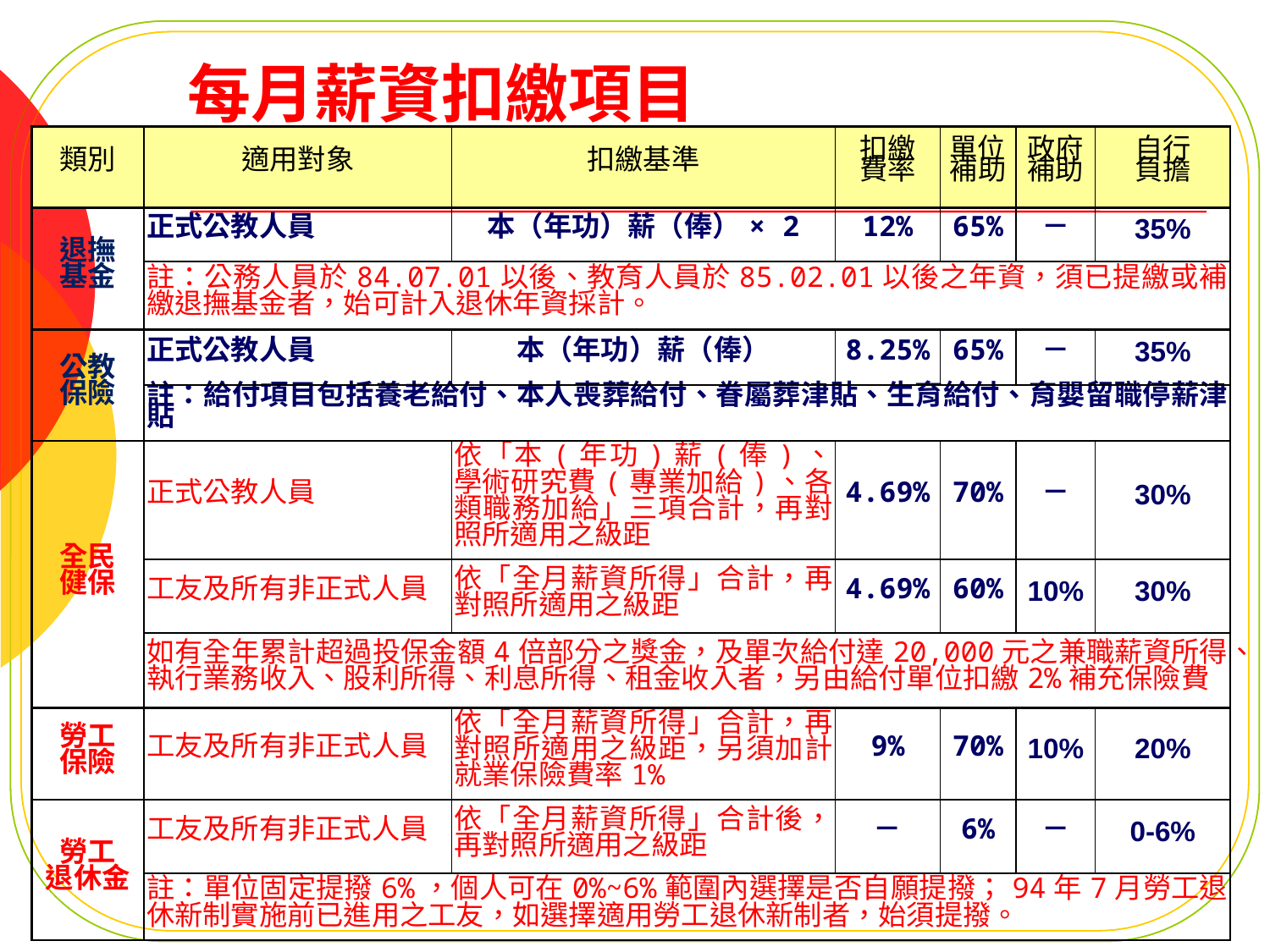

# 每月薪資扣繳項目
| 類別 | 適用對象 | 扣繳基準 | 扣繳 費率 | 單位 補助 | 政府 補助 | 自行 負擔 |
| --- | --- | --- | --- | --- | --- | --- |
| 退撫 基金 | 正式公教人員 | 本（年功）薪（俸）× 2 | 12% | 65% | － | 35% |
|  | 註：公務人員於84.07.01以後、教育人員於85.02.01以後之年資，須已提繳或補繳退撫基金者，始可計入退休年資採計。 |  |  |  |  |  |
| 公教 保險 | 正式公教人員 | 本（年功）薪（俸） | 8.25% | 65% | － | 35% |
|  | 註：給付項目包括養老給付、本人喪葬給付、眷屬葬津貼、生育給付、育嬰留職停薪津貼 |  |  |  |  |  |
| 全民 健保 | 正式公教人員 | 依「本(年功)薪(俸)、學術研究費(專業加給)、各類職務加給」三項合計，再對照所適用之級距 | 4.69% | 70% | － | 30% |
|  | 工友及所有非正式人員 | 依「全月薪資所得」合計，再對照所適用之級距 | 4.69% | 60% | 10% | 30% |
|  | 如有全年累計超過投保金額4倍部分之獎金，及單次給付達20,000元之兼職薪資所得、執行業務收入、股利所得、利息所得、租金收入者，另由給付單位扣繳2%補充保險費 |  |  |  |  |  |
| 勞工 保險 | 工友及所有非正式人員 | 依「全月薪資所得」合計，再對照所適用之級距，另須加計就業保險費率1% | 9% | 70% | 10% | 20% |
| 勞工 退休金 | 工友及所有非正式人員 | 依「全月薪資所得」合計後，再對照所適用之級距 | － | 6% | － | 0-6% |
|  | 註：單位固定提撥6%，個人可在0%~6%範圍內選擇是否自願提撥；94年7月勞工退休新制實施前已進用之工友，如選擇適用勞工退休新制者，始須提撥。 |  |  |  |  |  |